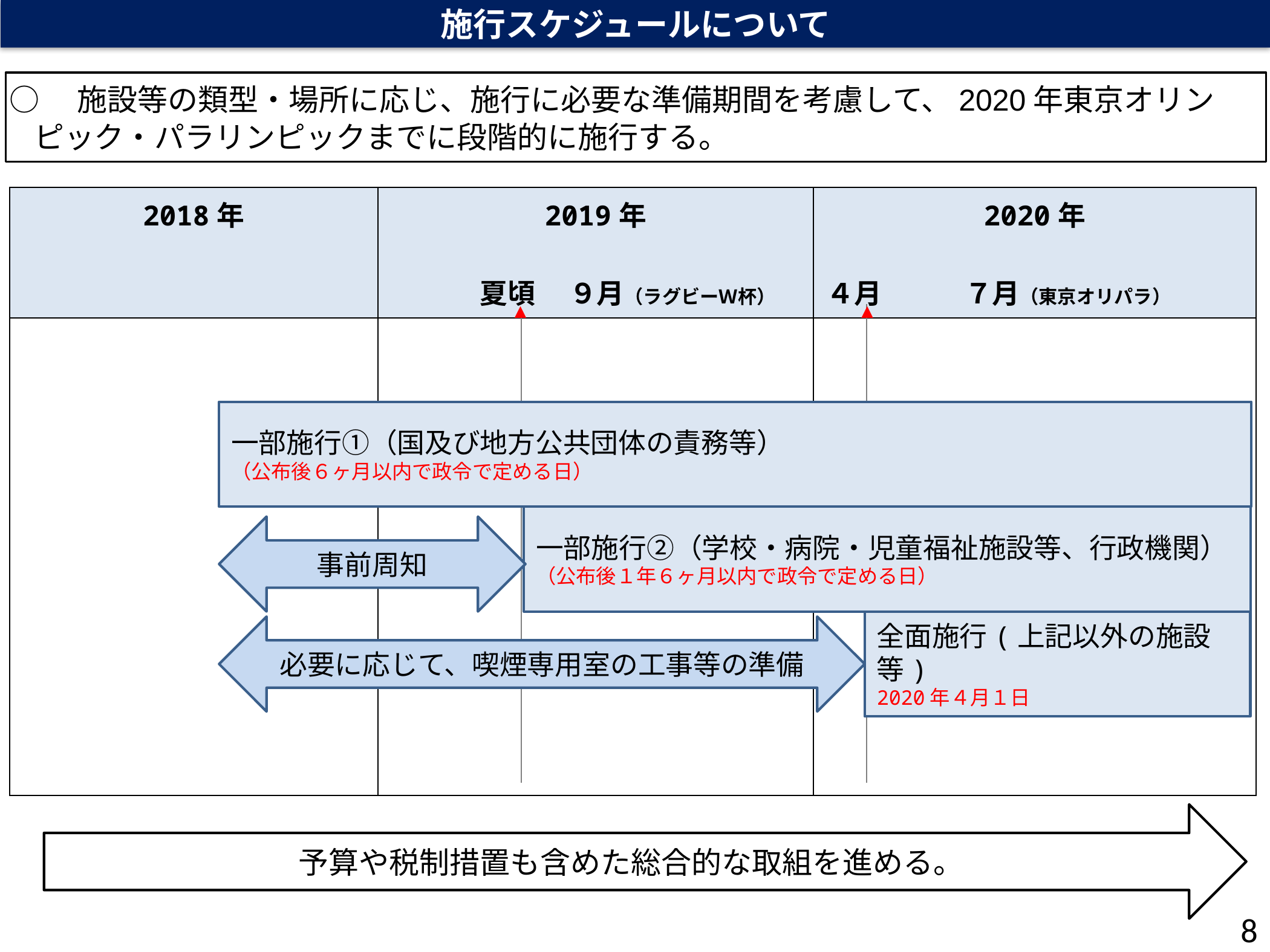

施行スケジュールについて
○　施設等の類型・場所に応じ、施行に必要な準備期間を考慮して、2020年東京オリンピック・パラリンピックまでに段階的に施行する。
| 2018年 | 2019年 　 　　夏頃 　９月（ラグビーＷ杯） | 2020年 ４月　　　７月（東京オリパラ） |
| --- | --- | --- |
|  |  |  |
▲
▲
一部施行①（国及び地方公共団体の責務等）
（公布後６ヶ月以内で政令で定める日）
一部施行②（学校・病院・児童福祉施設等、行政機関）
（公布後１年６ヶ月以内で政令で定める日）
事前周知
全面施行(上記以外の施設等)
2020年４月１日
必要に応じて、喫煙専用室の工事等の準備
予算や税制措置も含めた総合的な取組を進める。
8